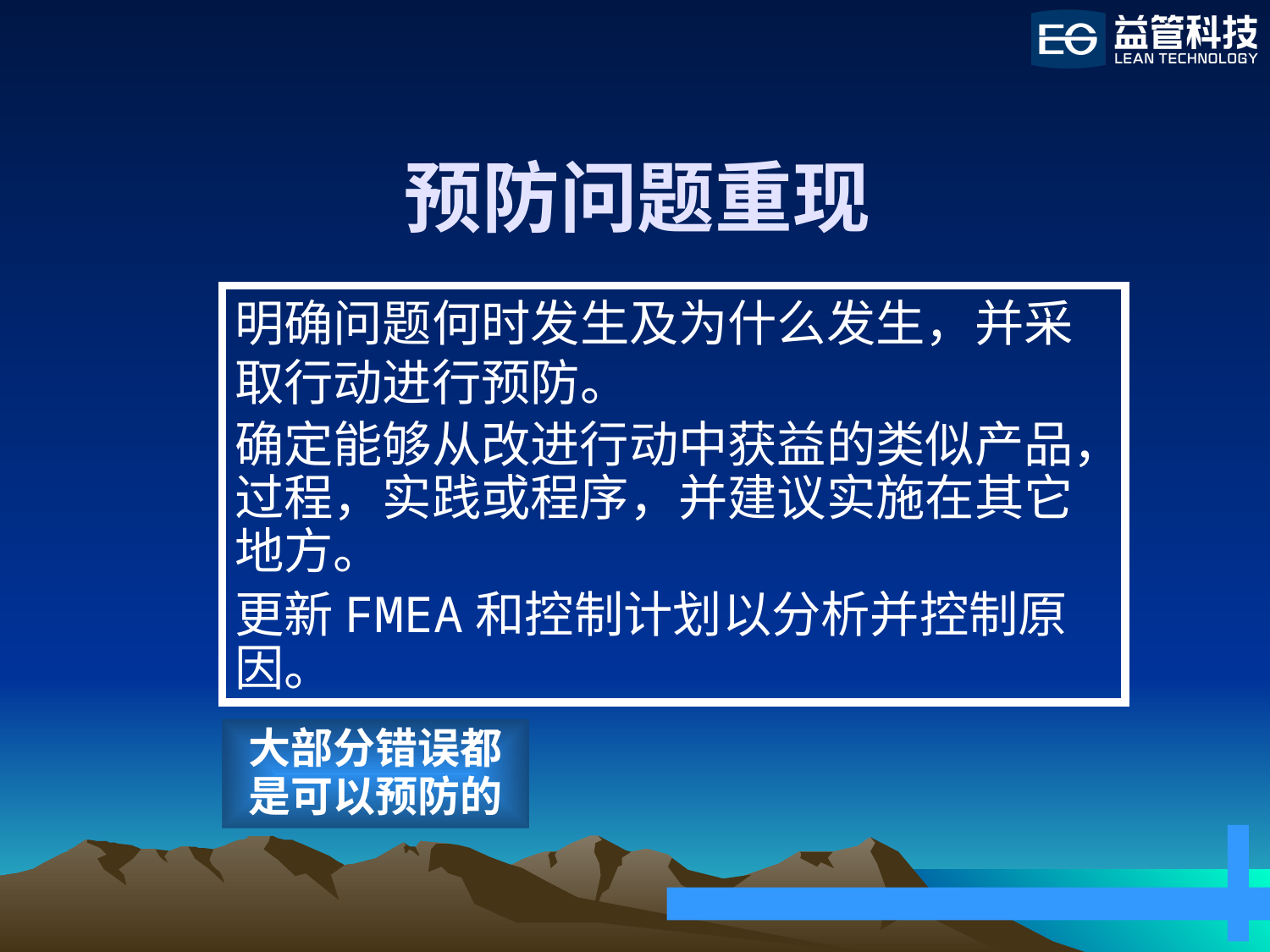

预防问题重现
明确问题何时发生及为什么发生，并采取行动进行预防。
确定能够从改进行动中获益的类似产品，过程，实践或程序，并建议实施在其它地方。
更新FMEA和控制计划以分析并控制原因。
大部分错误都是可以预防的